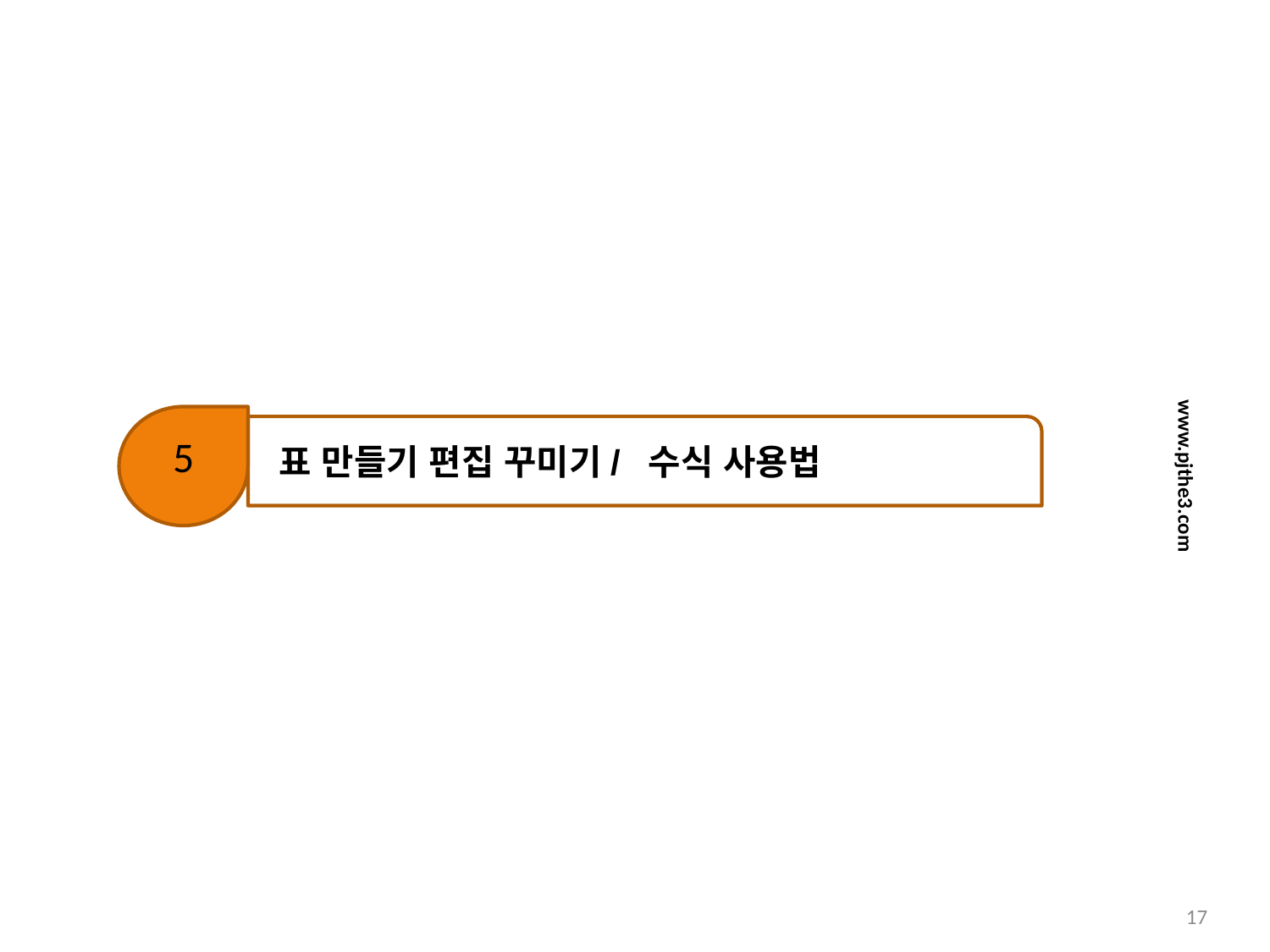

5
 표 만들기 편집 꾸미기/  수식 사용법
www.pjthe3.com
17